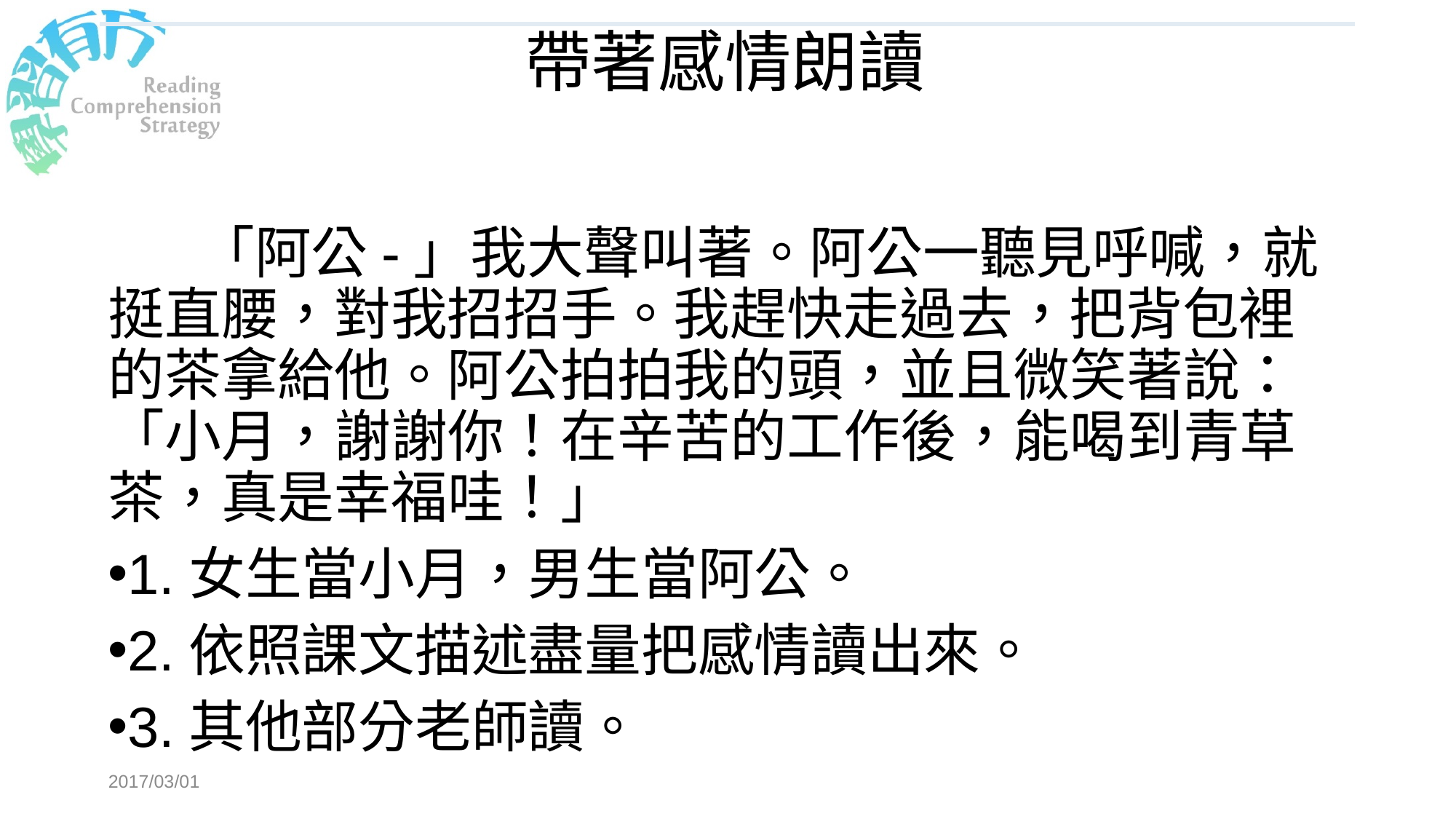

# 帶著感情朗讀
      「阿公-」我大聲叫著。阿公一聽見呼喊，就挺直腰，對我招招手。我趕快走過去，把背包裡的茶拿給他。阿公拍拍我的頭，並且微笑著說：「小月，謝謝你！在辛苦的工作後，能喝到青草茶，真是幸福哇！」
1.女生當小月，男生當阿公。
2.依照課文描述盡量把感情讀出來。
3.其他部分老師讀。

2017/03/01